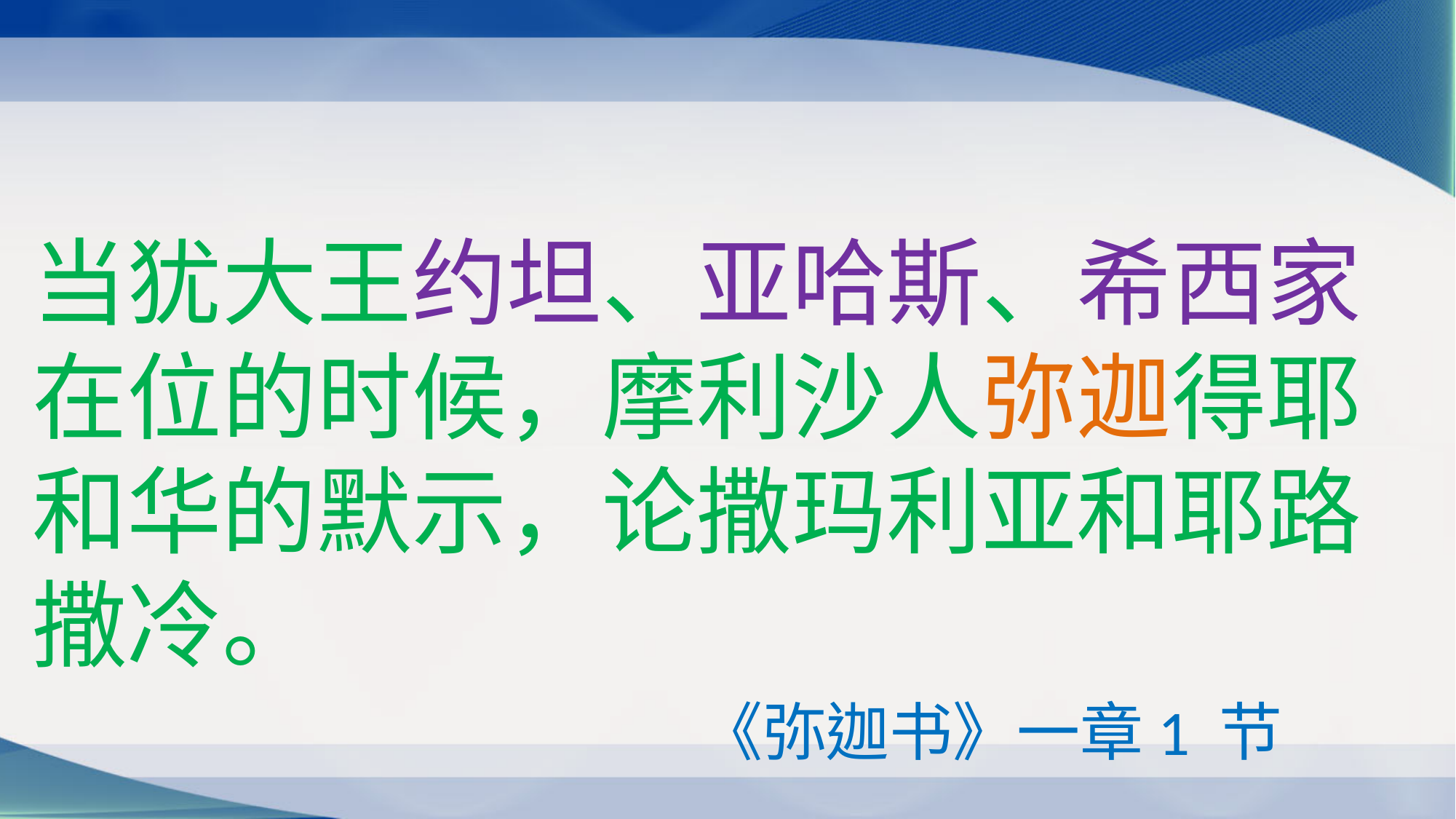

当犹大王约坦、亚哈斯、希西家在位的时候，摩利沙人弥迦得耶和华的默示，论撒玛利亚和耶路撒冷。
                                              《弥迦书》一章1 节